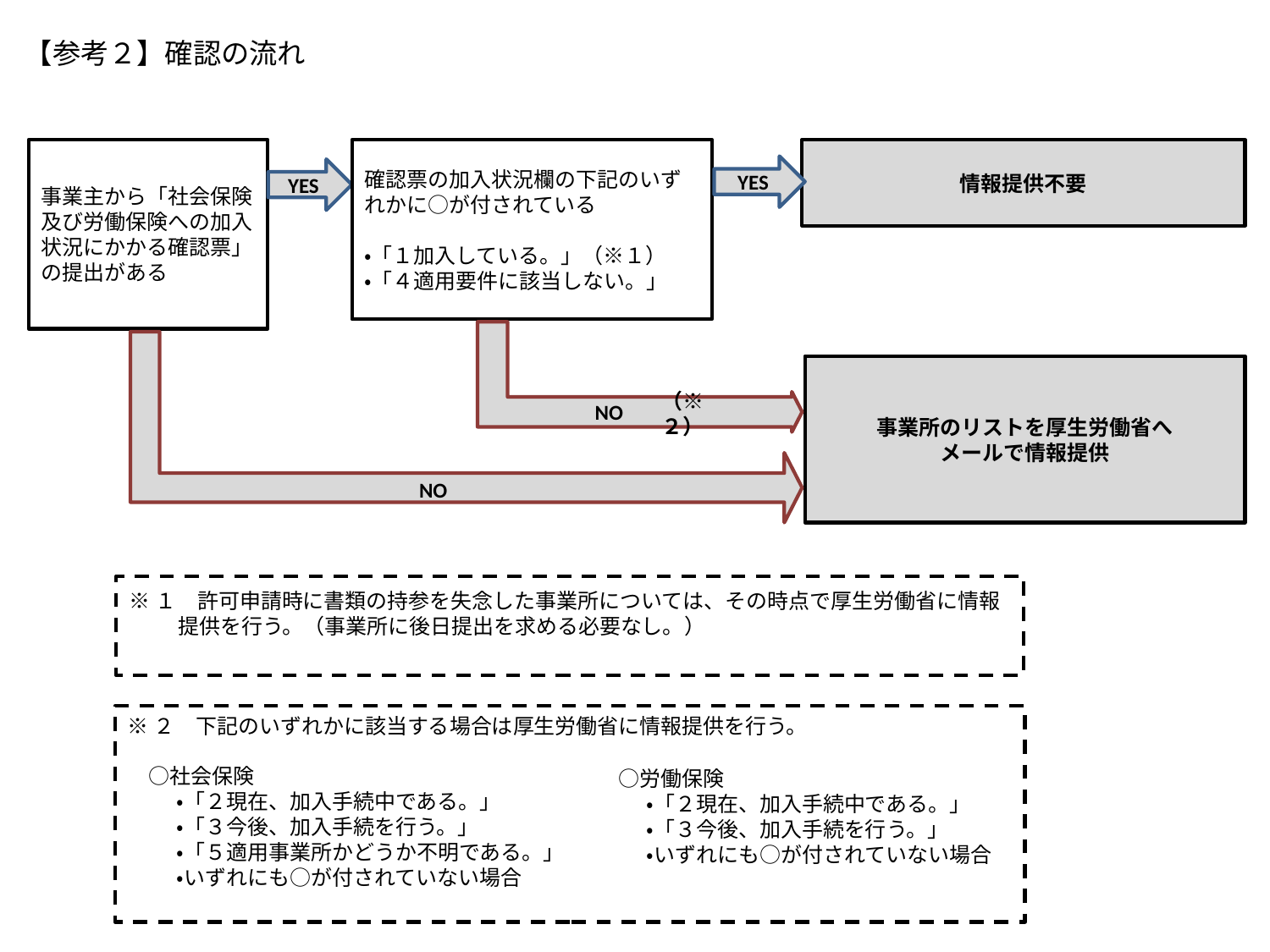

【参考２】確認の流れ

事業主から「社会保険及び労働保険への加入状況にかかる確認票」の提出がある
確認票の加入状況欄の下記のいずれかに○が付されている

・「１加入している。」（※１）
・「４適用要件に該当しない。」
情報提供不要
YES
YES

事業所のリストを厚生労働省へ
メールで情報提供
NO
NO
（※２）
YES
NO
NO
NO
※１　許可申請時に書類の持参を失念した事業所については、その時点で厚生労働省に情報提供を行う。（事業所に後日提出を求める必要なし。）

確認票の加入状況欄の下記のいずれかに○が付されている

・「１加入している。」（※１）
（書類の持参を失念した場合のみ）
・「２現在、加入手続中である。」
・「３今後、加入手続を行う。」
・「５適用事業所かどうか不明である」
※２　下記のいずれかに該当する場合は厚生労働省に情報提供を行う。

　○社会保険
・「２現在、加入手続中である。」
・「３今後、加入手続を行う。」
・「５適用事業所かどうか不明である。」
・いずれにも○が付されていない場合

　○労働保険
・「２現在、加入手続中である。」
・「３今後、加入手続を行う。」
・いずれにも○が付されていない場合

YES